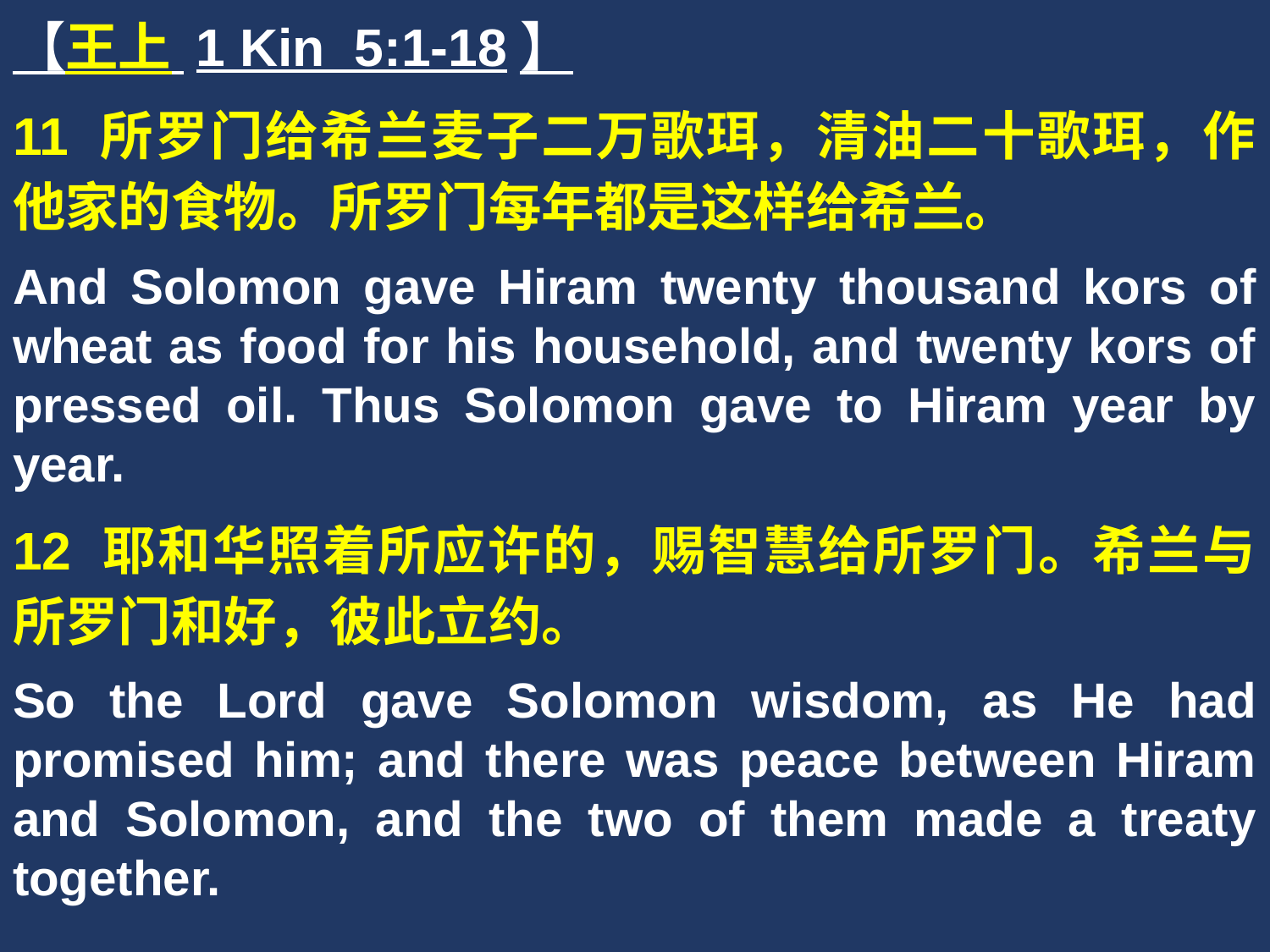

【王上 1 Kin  5:1-18】
11 所罗门给希兰麦子二万歌珥，清油二十歌珥，作他家的食物。所罗门每年都是这样给希兰。
And Solomon gave Hiram twenty thousand kors of wheat as food for his household, and twenty kors of pressed oil. Thus Solomon gave to Hiram year by year.
12 耶和华照着所应许的，赐智慧给所罗门。希兰与所罗门和好，彼此立约。
So the Lord gave Solomon wisdom, as He had promised him; and there was peace between Hiram and Solomon, and the two of them made a treaty together.